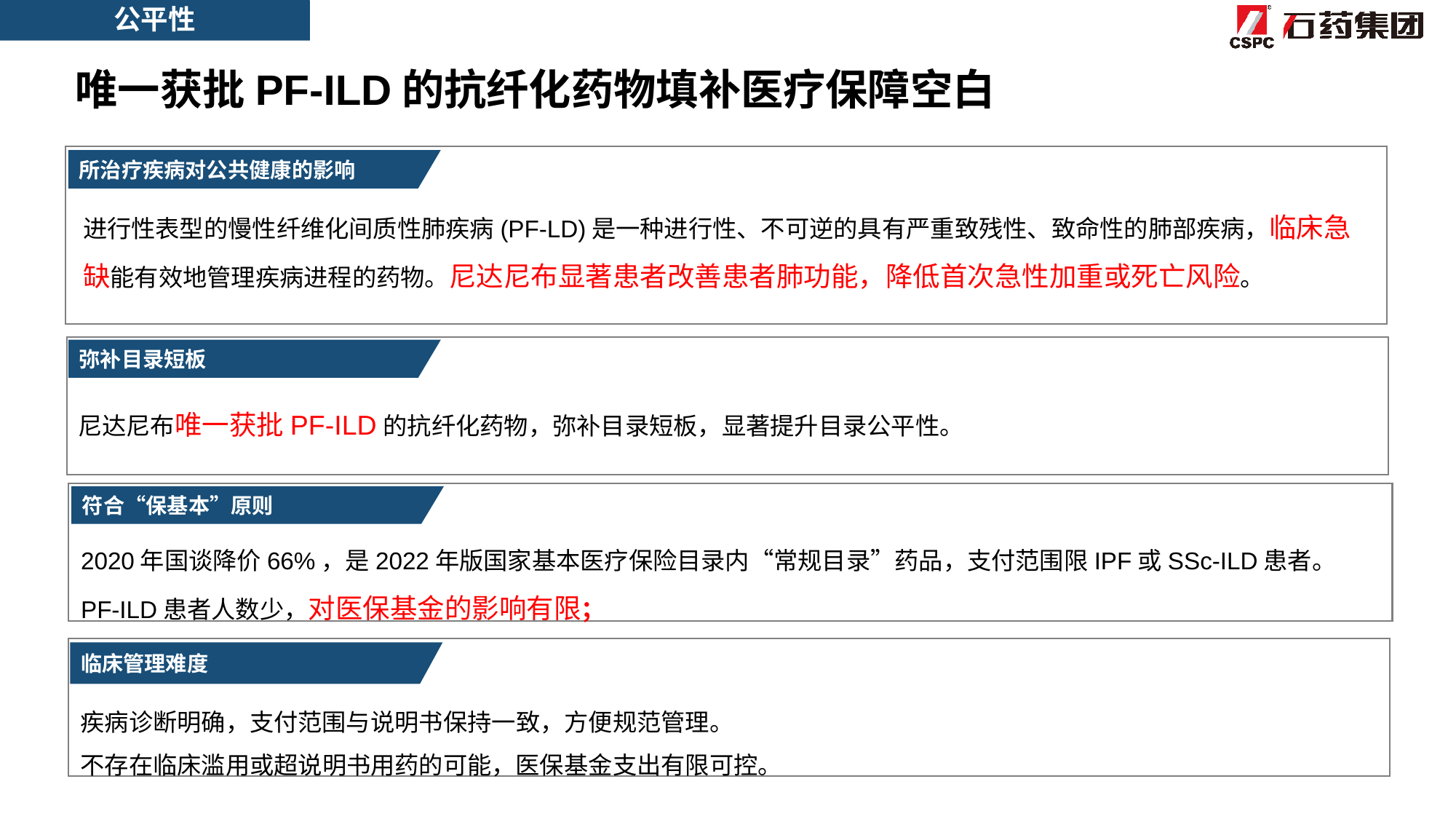

公平性
唯一获批PF-ILD的抗纤化药物填补医疗保障空白

所治疗疾病对公共健康的影响
进行性表型的慢性纤维化间质性肺疾病(PF-LD)是一种进行性、不可逆的具有严重致残性、致命性的肺部疾病，临床急缺能有效地管理疾病进程的药物。尼达尼布显著患者改善患者肺功能，降低首次急性加重或死亡风险。

弥补目录短板
尼达尼布唯一获批PF-ILD的抗纤化药物，弥补目录短板，显著提升目录公平性。

符合“保基本”原则
2020年国谈降价66%，是2022年版国家基本医疗保险目录内“常规目录”药品，支付范围限IPF或SSc-ILD患者。
PF-ILD患者人数少，对医保基金的影响有限；

临床管理难度
疾病诊断明确，支付范围与说明书保持一致，方便规范管理。
不存在临床滥用或超说明书用药的可能，医保基金支出有限可控。